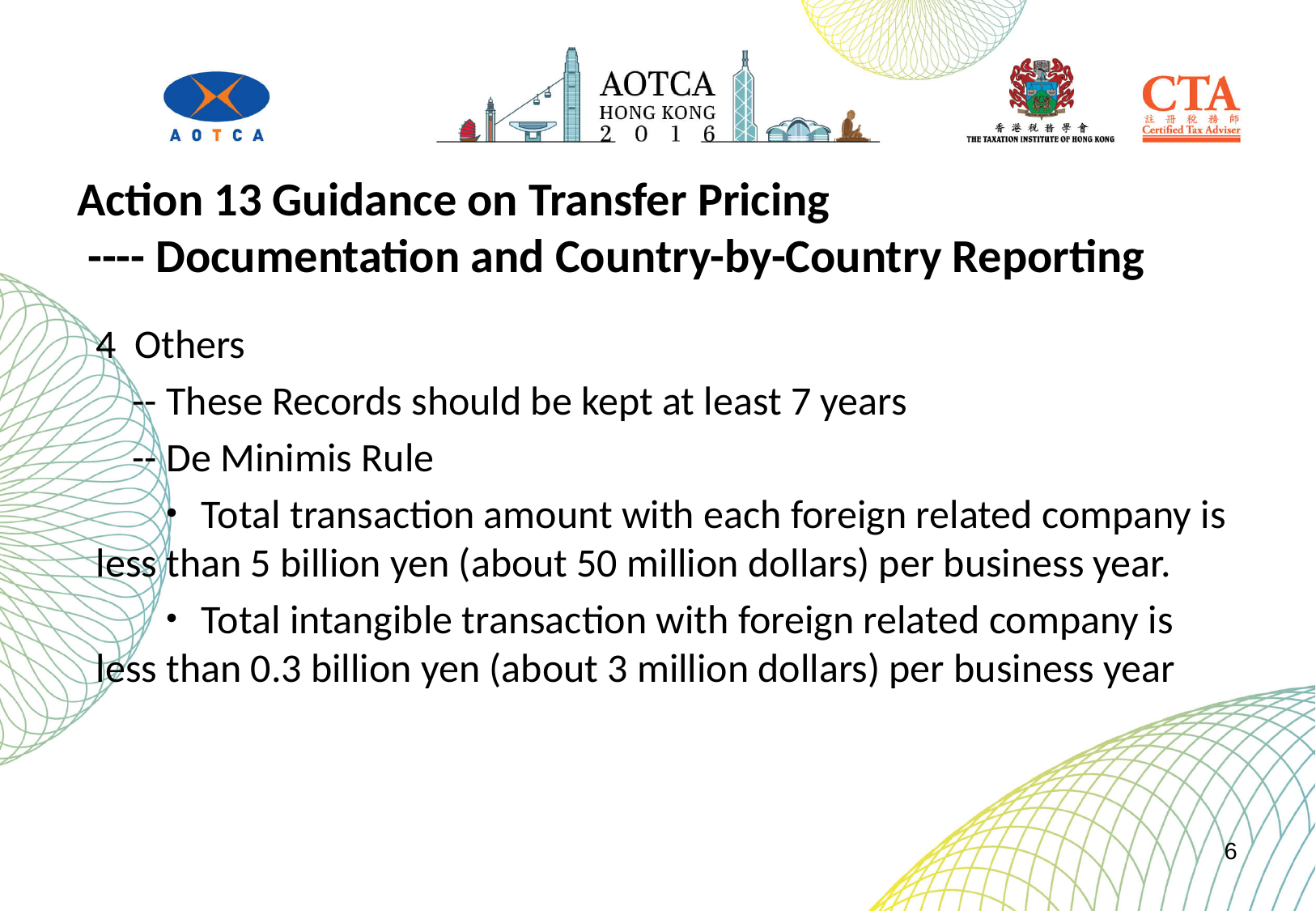

# Action 13 Guidance on Transfer Pricing ---- Documentation and Country-by-Country Reporting
4  Others
    -- These Records should be kept at least 7 years
    -- De Minimis Rule
     ・Total transaction amount with each foreign related company is less than 5 billion yen (about 50 million dollars) per business year.
     ・Total intangible transaction with foreign related company is less than 0.3 billion yen (about 3 million dollars) per business year
6